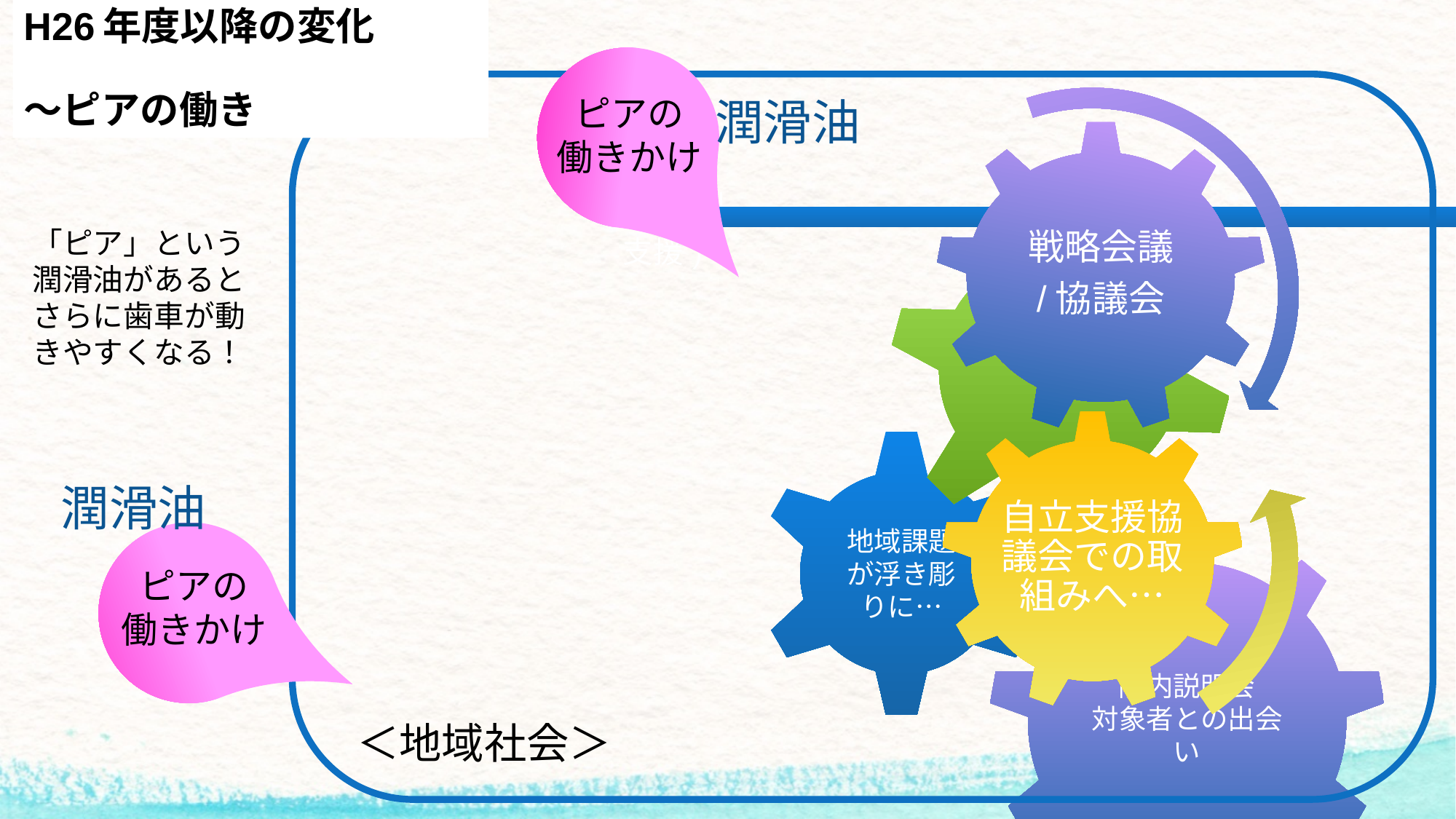

# H26年度以降の変化　　　 ～ピアの働き

ピアの
働きかけ
潤滑油

戦略会議
/協議会
院内説明会
対象者との出会い
地域課題が浮き彫りに…
「ピア」という潤滑油があるとさらに歯車が動きやすくなる！

自立支援協議会での取組みへ…
潤滑油

ピアの
働きかけ
＜地域社会＞